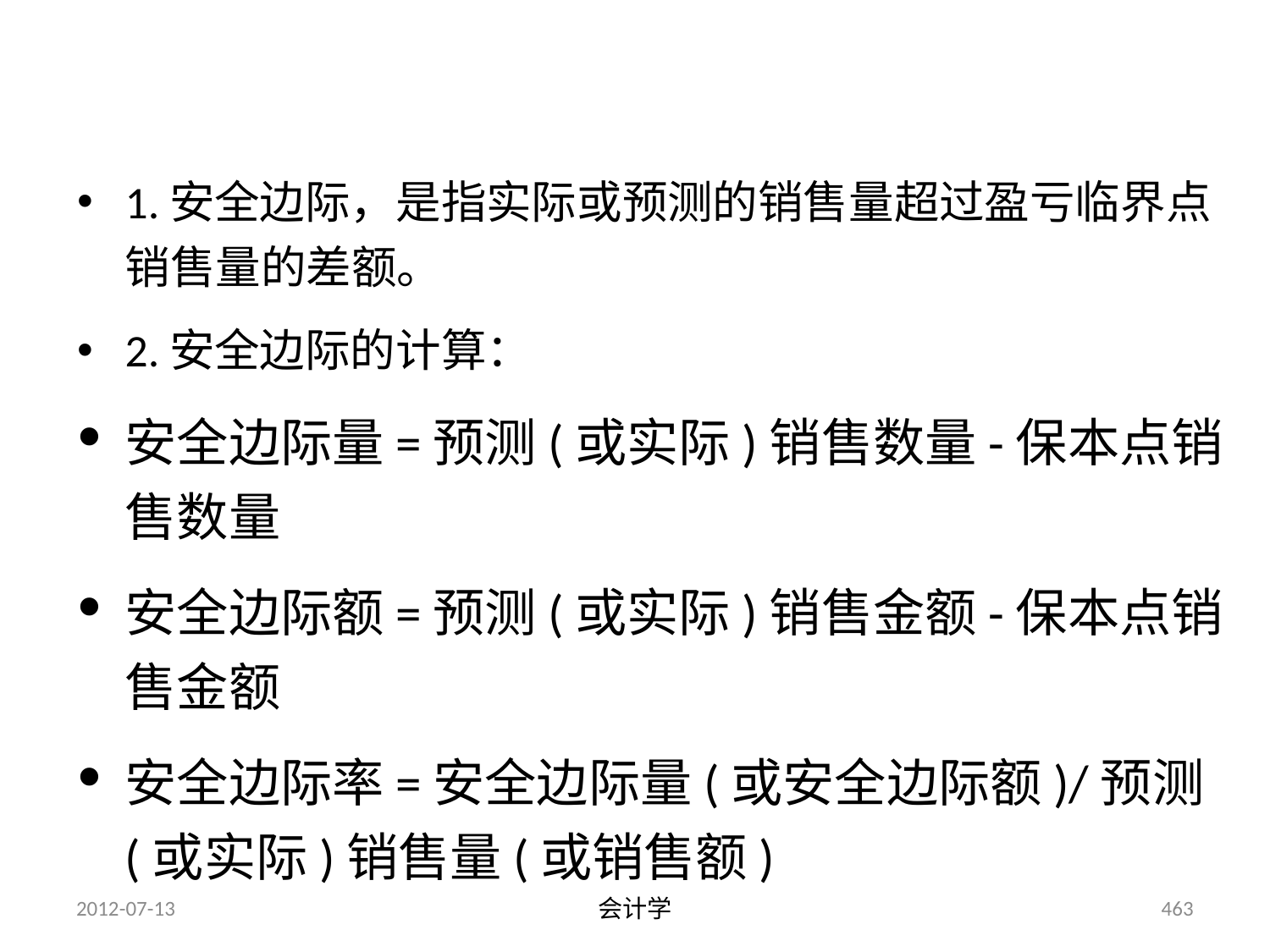

# 三、安全边际分析
1.安全边际，是指实际或预测的销售量超过盈亏临界点销售量的差额。
2.安全边际的计算：
安全边际量=预测(或实际)销售数量-保本点销售数量
安全边际额=预测(或实际)销售金额-保本点销售金额
安全边际率=安全边际量(或安全边际额)/预测(或实际)销售量(或销售额)
2012-07-13
会计学
463